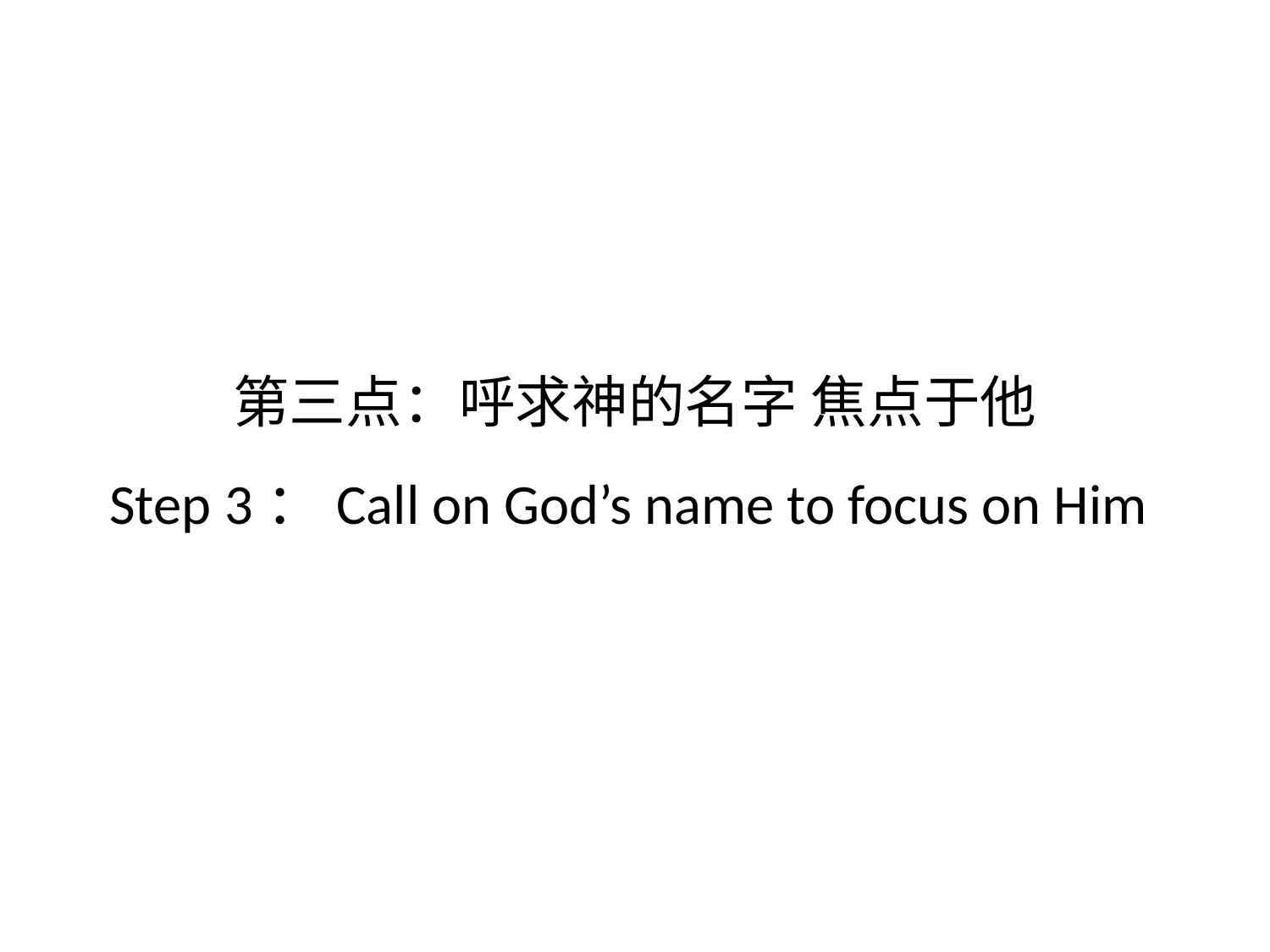

# 第三点：呼求神的名字 焦点于他 Step 3：Call on God’s name to focus on Him